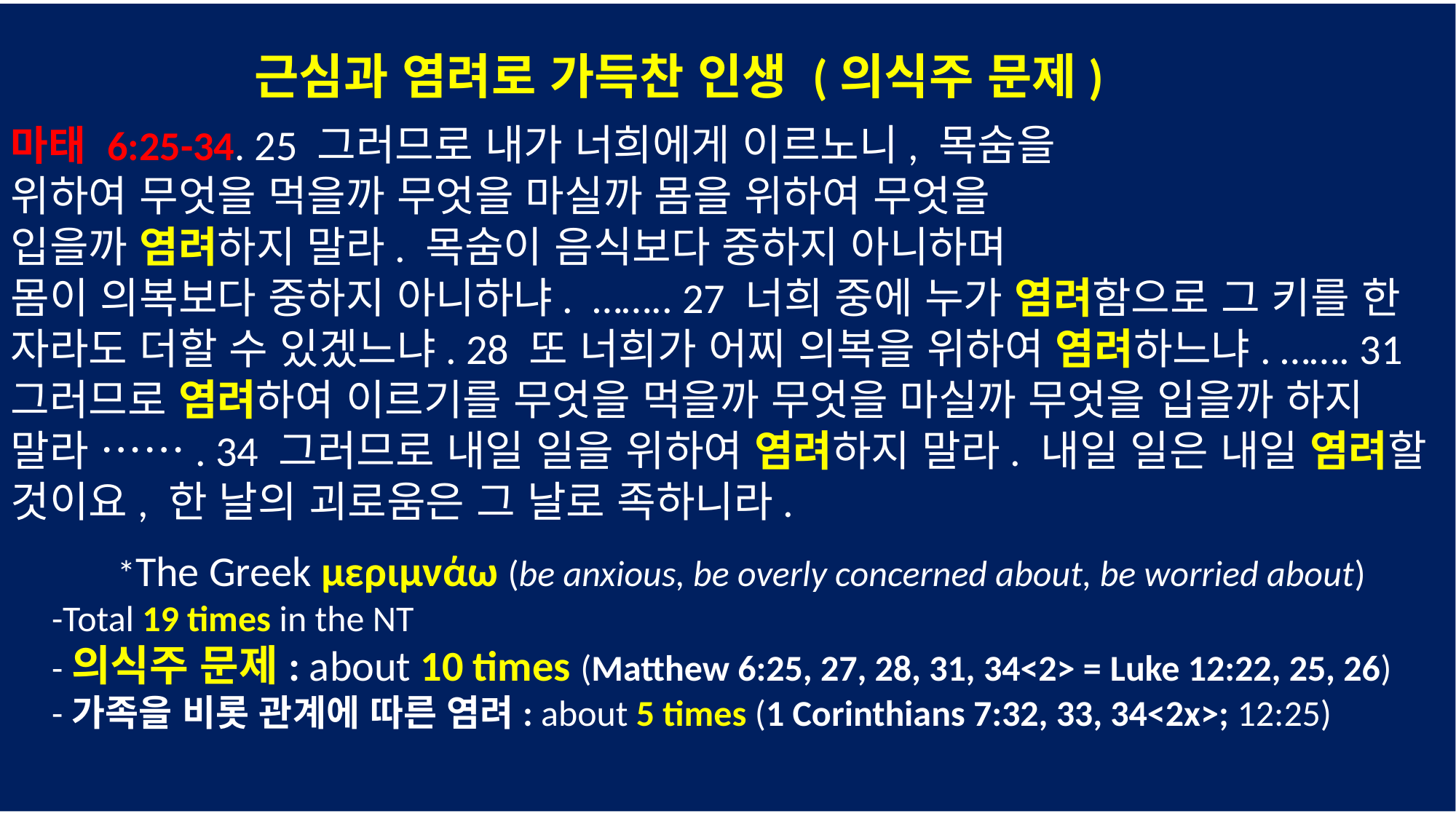

근심과 염려로 가득찬 인생 (의식주 문제)

마태 6:25-34. 25 그러므로 내가 너희에게 이르노니, 목숨을
위하여 무엇을 먹을까 무엇을 마실까 몸을 위하여 무엇을
입을까 염려하지 말라. 목숨이 음식보다 중하지 아니하며
몸이 의복보다 중하지 아니하냐.  …….. 27 너희 중에 누가 염려함으로 그 키를 한 자라도 더할 수 있겠느냐. 28 또 너희가 어찌 의복을 위하여 염려하느냐. ……. 31 그러므로 염려하여 이르기를 무엇을 먹을까 무엇을 마실까 무엇을 입을까 하지 말라 ……. 34 그러므로 내일 일을 위하여 염려하지 말라. 내일 일은 내일 염려할 것이요, 한 날의 괴로움은 그 날로 족하니라.

             *The Greek μεριμνάω (be anxious, be overly concerned about, be worried about)
     -Total 19 times in the NT
     -의식주 문제: about 10 times (Matthew 6:25, 27, 28, 31, 34<2> = Luke 12:22, 25, 26)
     -가족을 비롯 관계에 따른 염려: about 5 times (1 Corinthians 7:32, 33, 34<2x>; 12:25)